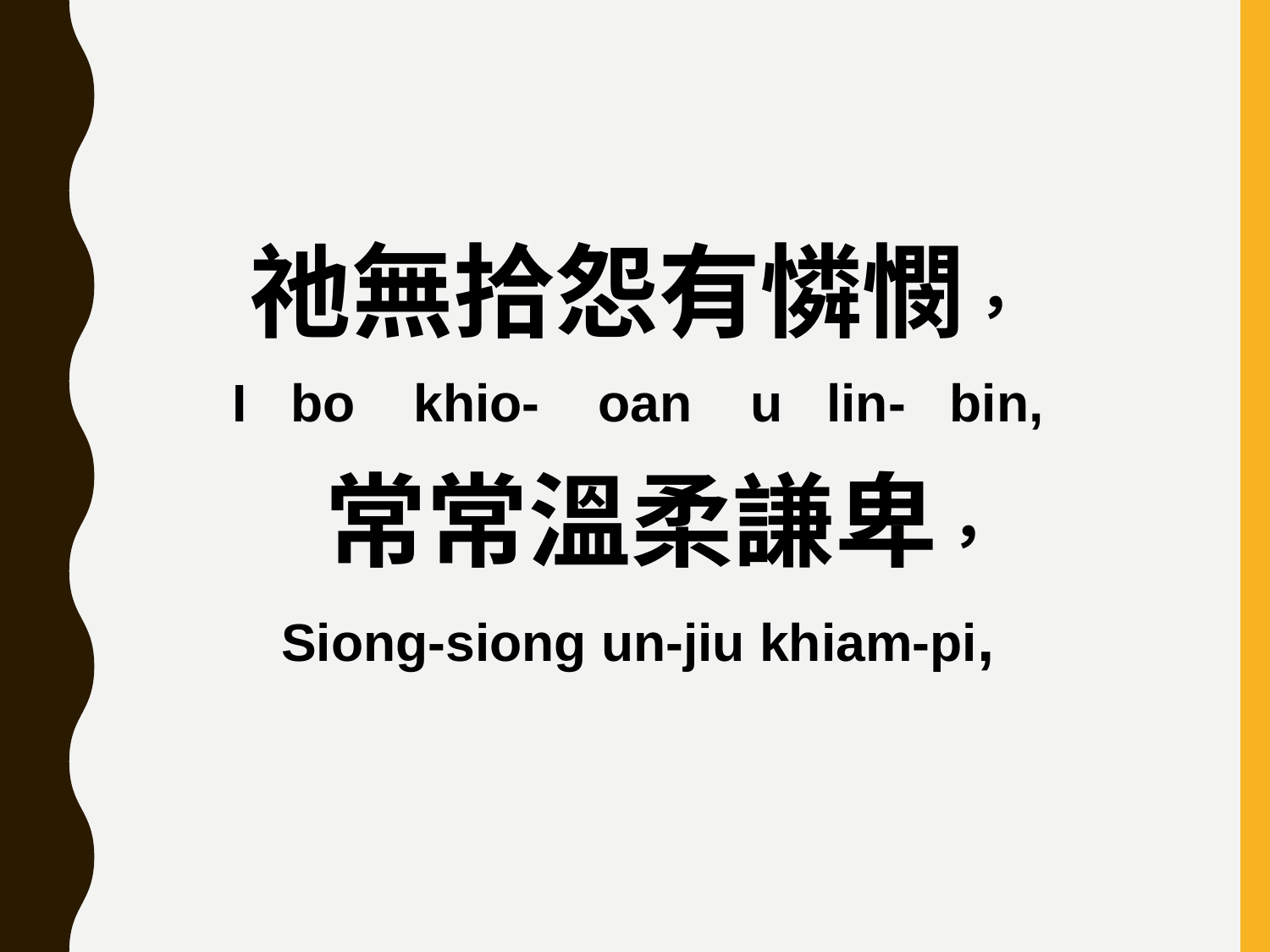

祂無拾怨有憐憫，
I   bo    khio-    oan    u   lin-   bin,
 常常溫柔謙卑，
Siong-siong un-jiu khiam-pi,